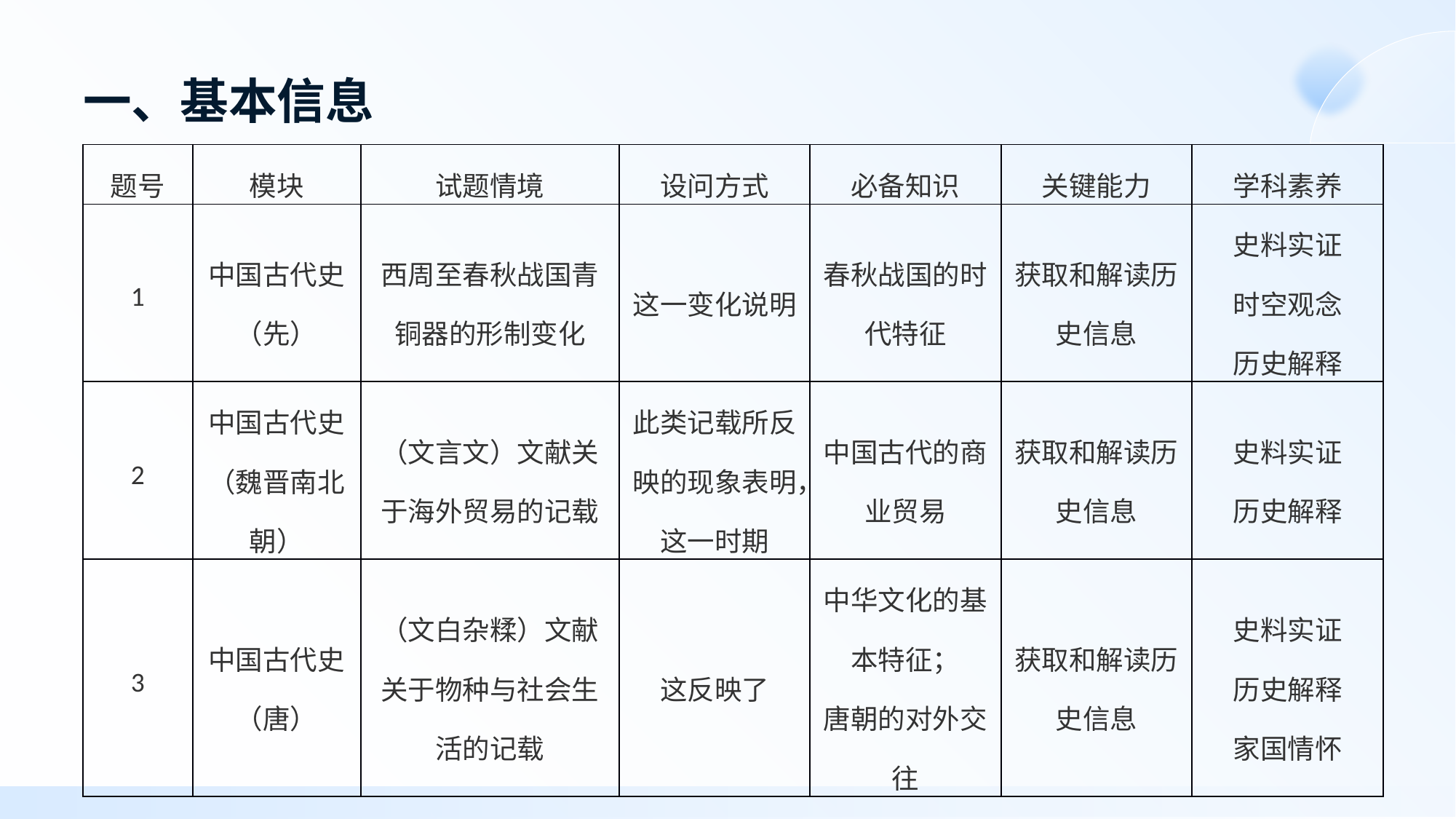

# 一、基本信息
| 题号 | 模块 | 试题情境 | 设问方式 | 必备知识 | 关键能力 | 学科素养 |
| --- | --- | --- | --- | --- | --- | --- |
| 1 | 中国古代史（先） | 西周至春秋战国青铜器的形制变化 | 这一变化说明 | 春秋战国的时代特征 | 获取和解读历史信息 | 史料实证 时空观念 历史解释 |
| 2 | 中国古代史（魏晋南北朝） | （文言文）文献关于海外贸易的记载 | 此类记载所反映的现象表明，这一时期 | 中国古代的商业贸易 | 获取和解读历史信息 | 史料实证 历史解释 |
| 3 | 中国古代史（唐） | （文白杂糅）文献关于物种与社会生活的记载 | 这反映了 | 中华文化的基本特征； 唐朝的对外交往 | 获取和解读历史信息 | 史料实证 历史解释 家国情怀 |